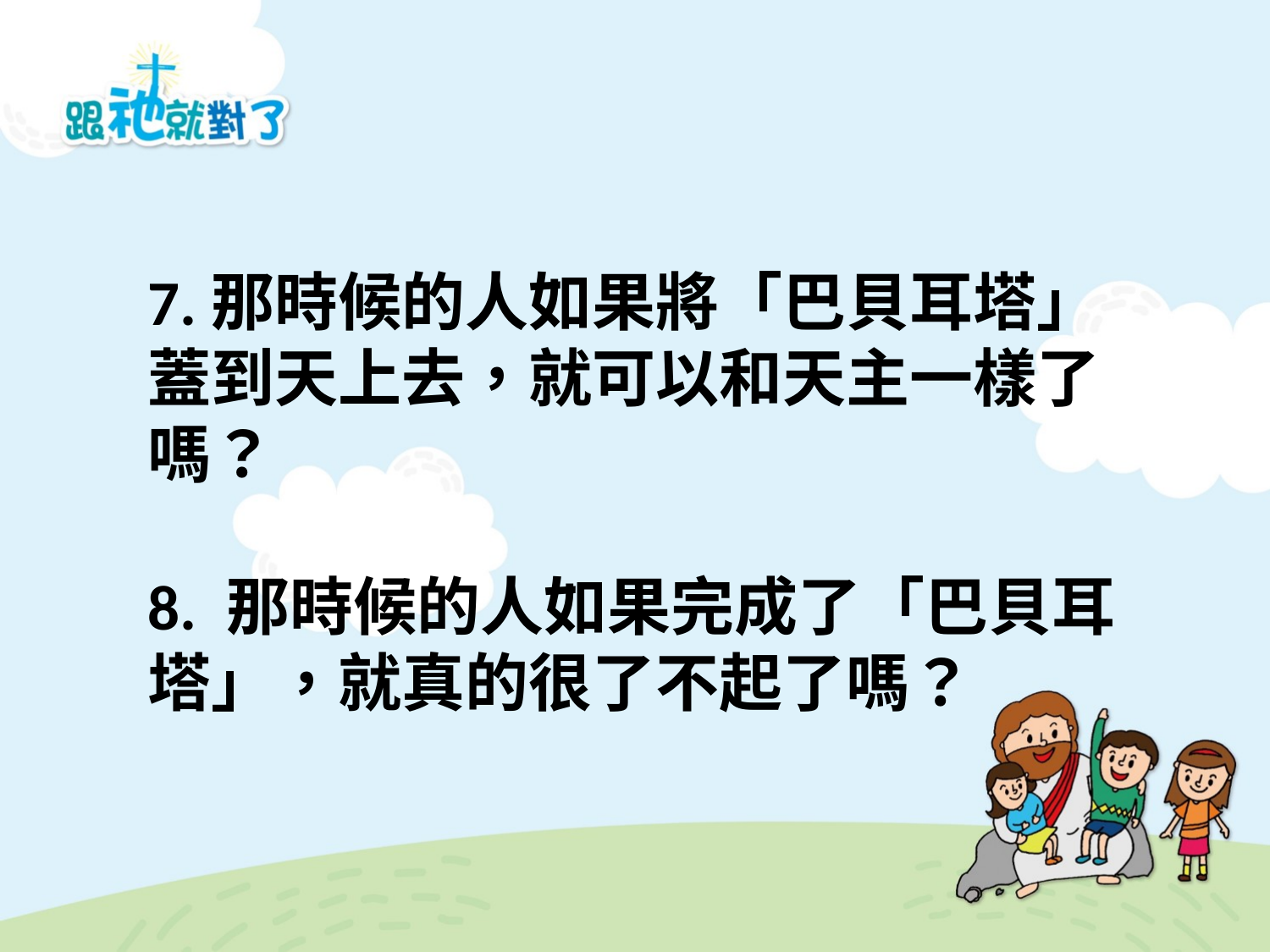

7.那時候的人如果將「巴貝耳塔」蓋到天上去，就可以和天主一樣了嗎？

8. 那時候的人如果完成了「巴貝耳塔」，就真的很了不起了嗎？